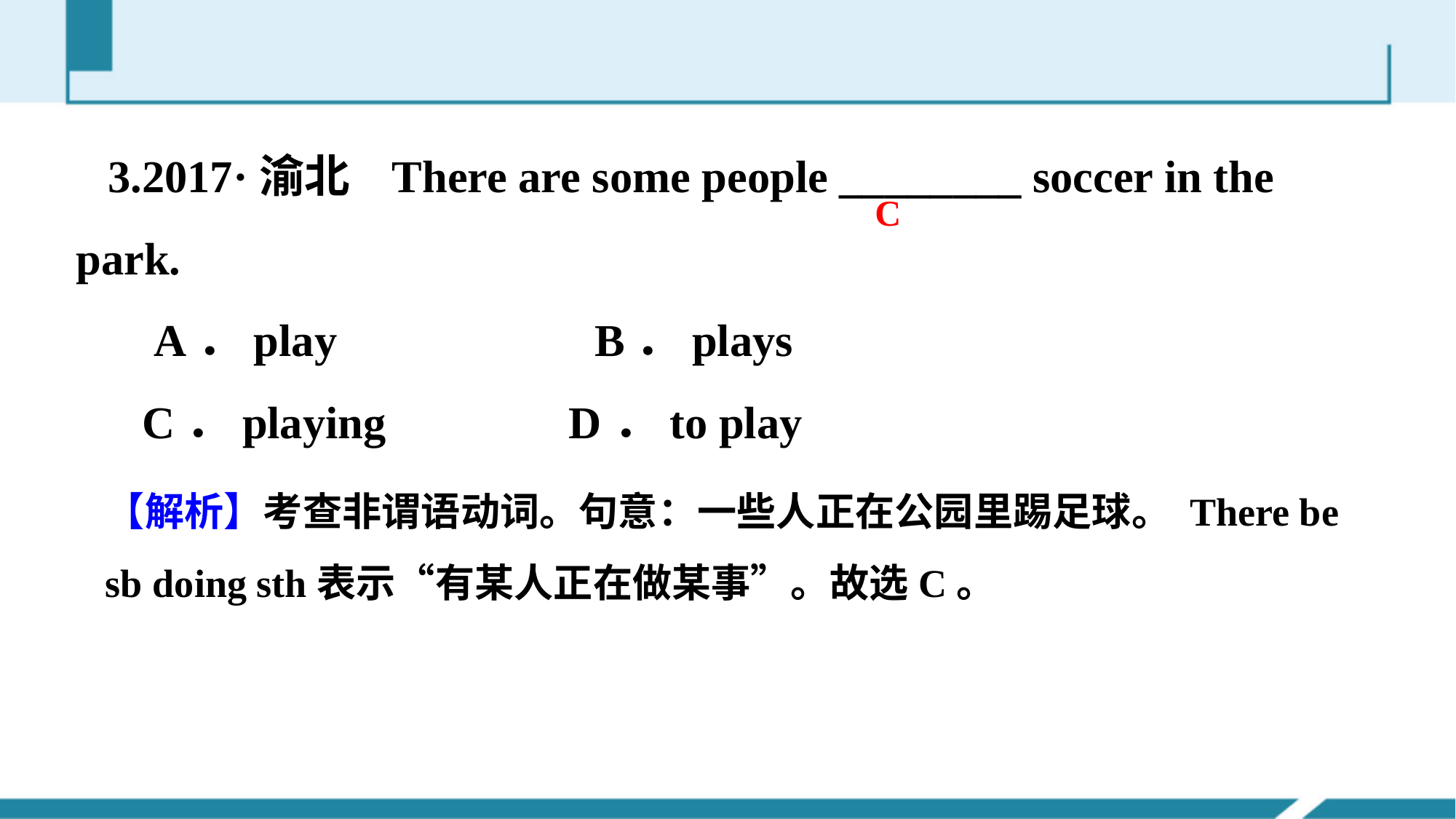

3.2017·渝北   There are some people ________ soccer in the park.
    A．play         　　    B．plays
   C．playing                D．to play
C
【解析】考查非谓语动词。句意：一些人正在公园里踢足球。 There be sb doing sth表示“有某人正在做某事”。故选C。